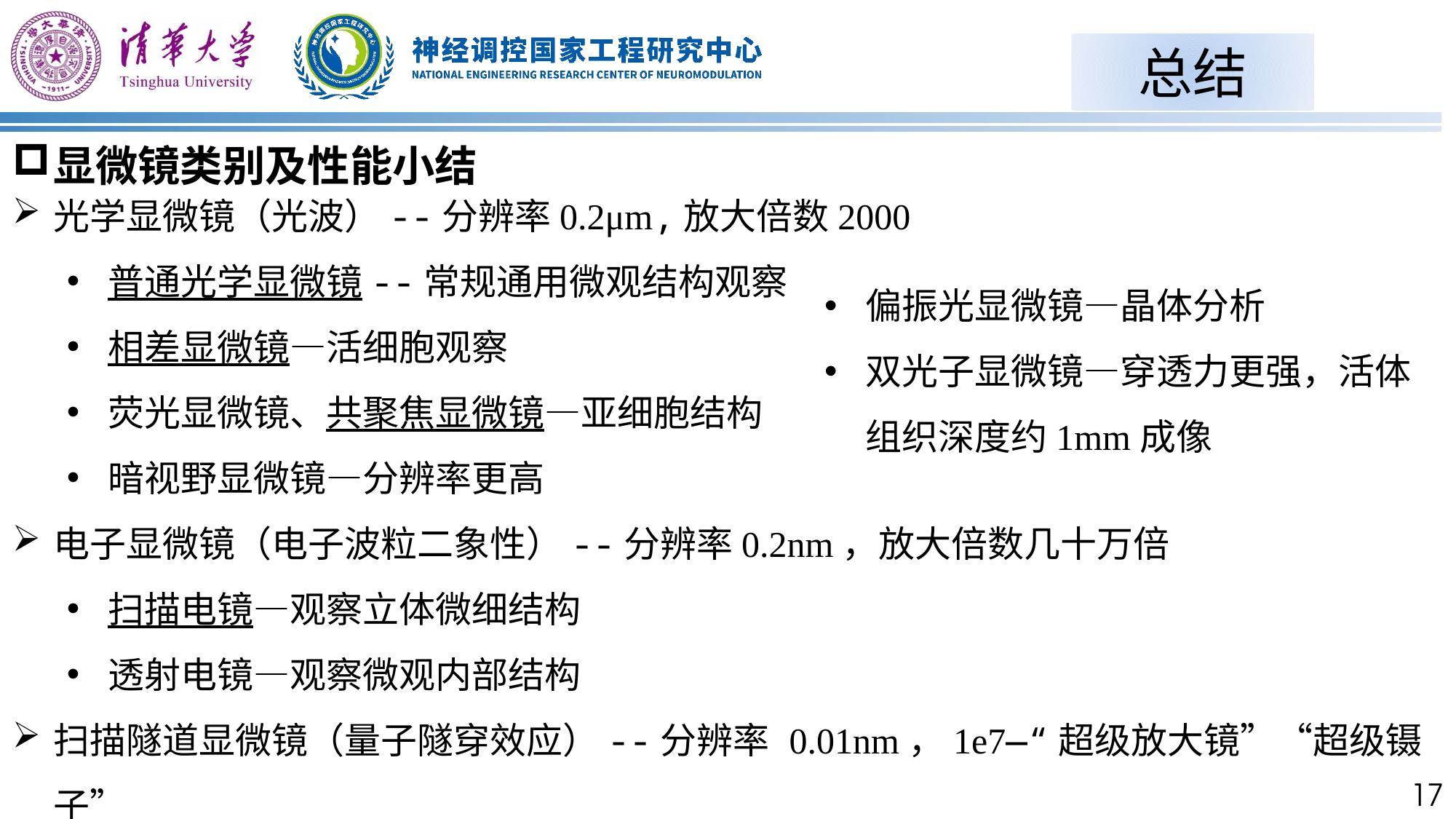

总结
显微镜类别及性能小结
光学显微镜（光波）--分辨率0.2μm,放大倍数2000
普通光学显微镜--常规通用微观结构观察
相差显微镜—活细胞观察
荧光显微镜、共聚焦显微镜—亚细胞结构
暗视野显微镜—分辨率更高
电子显微镜（电子波粒二象性）--分辨率0.2nm，放大倍数几十万倍
扫描电镜—观察立体微细结构
透射电镜—观察微观内部结构
扫描隧道显微镜（量子隧穿效应）--分辨率 0.01nm，1e7—“超级放大镜”“超级镊子”
……
偏振光显微镜—晶体分析
双光子显微镜—穿透力更强，活体组织深度约1mm成像
17